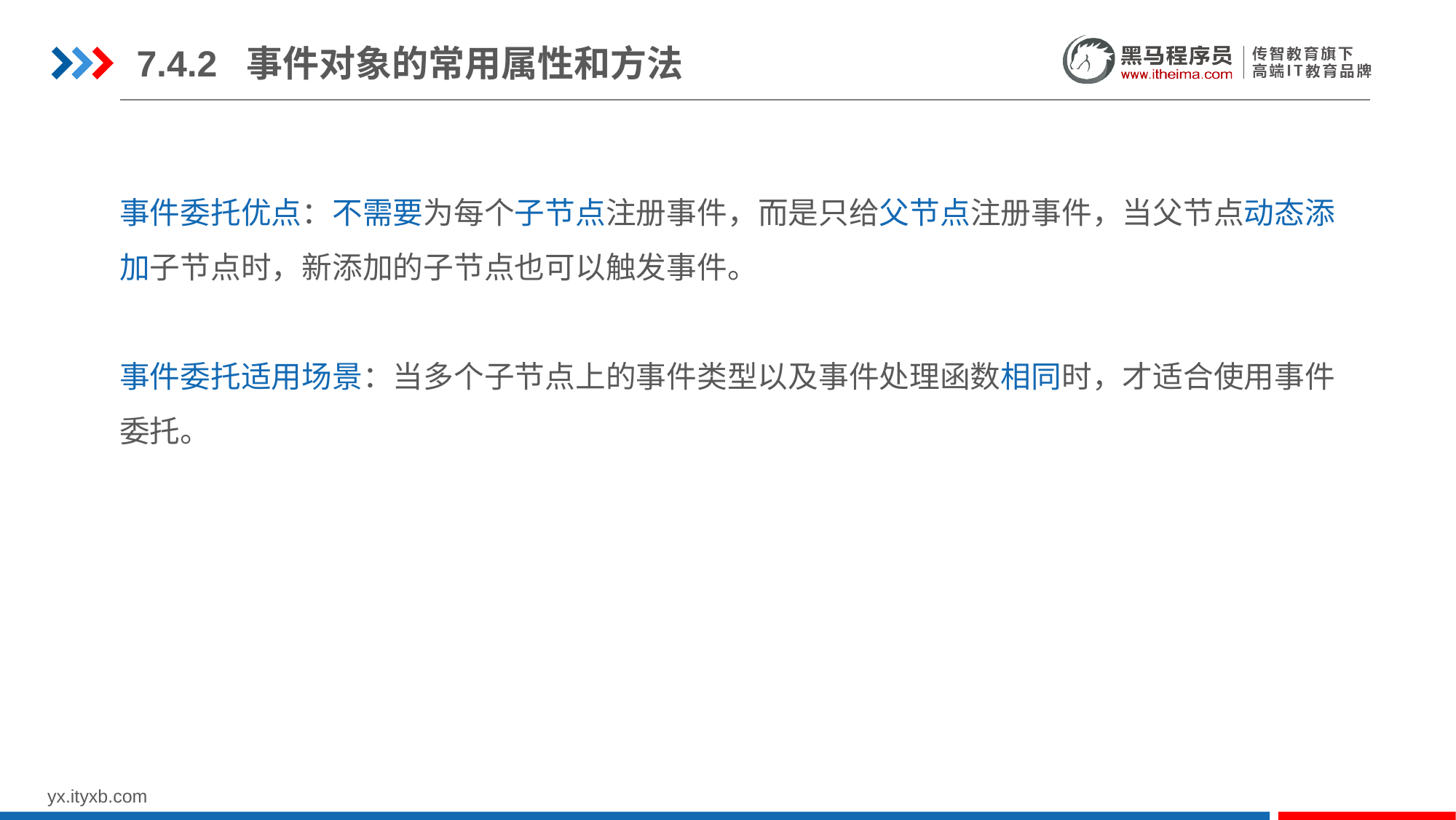

7.4.2  事件对象的常用属性和方法

事件委托优点：不需要为每个子节点注册事件，而是只给父节点注册事件，当父节点动态添加子节点时，新添加的子节点也可以触发事件。

事件委托适用场景：当多个子节点上的事件类型以及事件处理函数相同时，才适合使用事件委托。